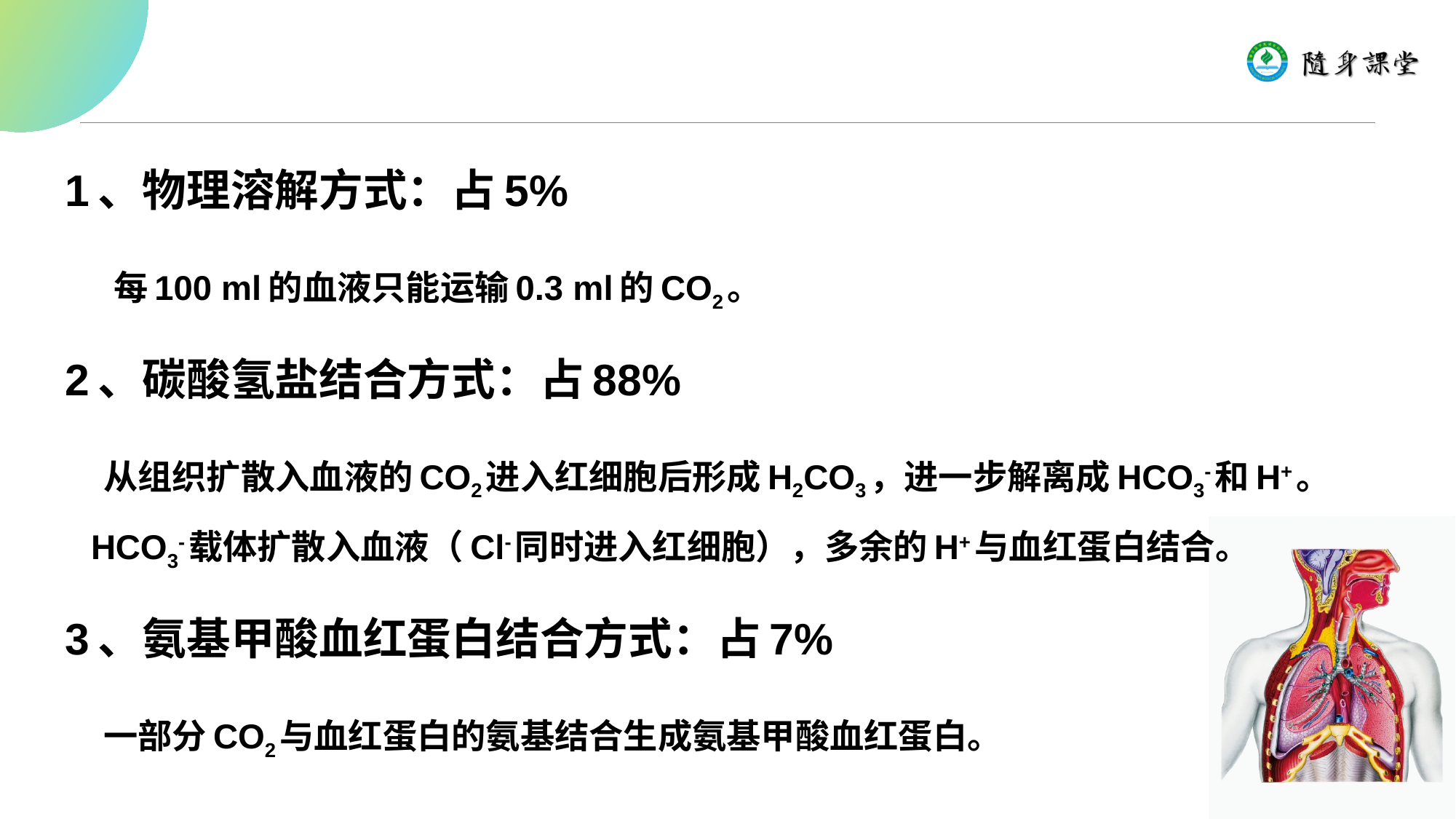

1、物理溶解方式：占5%
    每100 ml的血液只能运输0.3 ml的CO2。
2、碳酸氢盐结合方式：占88%
   从组织扩散入血液的CO2进入红细胞后形成H2CO3，进一步解离成HCO3-和H+。HCO3-载体扩散入血液（Cl-同时进入红细胞），多余的H+与血红蛋白结合。
3、氨基甲酸血红蛋白结合方式：占7%
   一部分CO2与血红蛋白的氨基结合生成氨基甲酸血红蛋白。